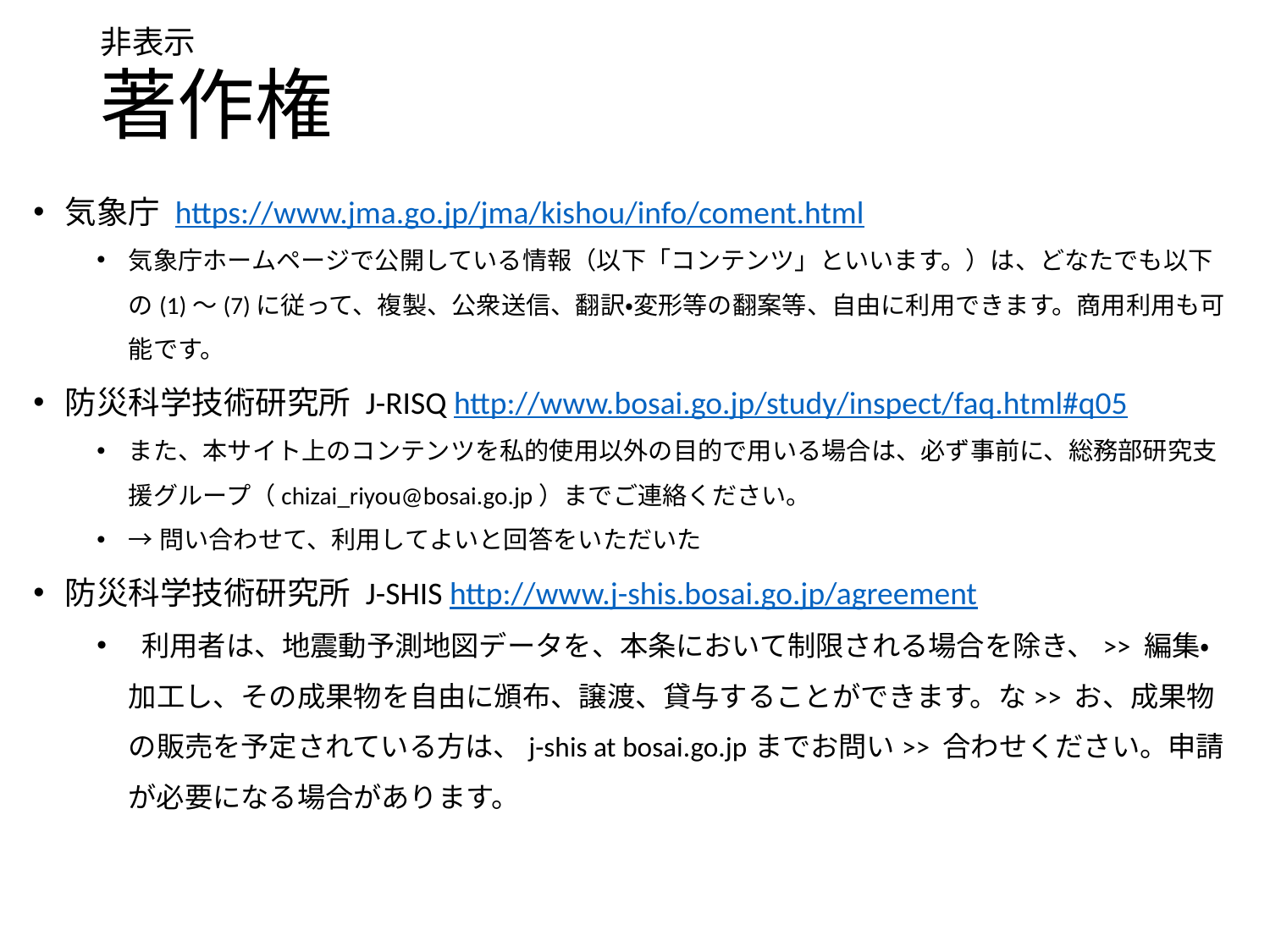

非表示
# 著作権
気象庁 https://www.jma.go.jp/jma/kishou/info/coment.html
気象庁ホームページで公開している情報（以下「コンテンツ」といいます。）は、どなたでも以下の(1)～(7)に従って、複製、公衆送信、翻訳・変形等の翻案等、自由に利用できます。商用利用も可能です。
防災科学技術研究所 J-RISQ http://www.bosai.go.jp/study/inspect/faq.html#q05
また、本サイト上のコンテンツを私的使用以外の目的で用いる場合は、必ず事前に、総務部研究支援グループ（chizai_riyou@bosai.go.jp）までご連絡ください。
→問い合わせて、利用してよいと回答をいただいた
防災科学技術研究所 J-SHIS http://www.j-shis.bosai.go.jp/agreement
 利用者は、地震動予測地図データを、本条において制限される場合を除き、>> 編集・加工し、その成果物を自由に頒布、譲渡、貸与することができます。な>> お、成果物の販売を予定されている方は、j-shis at bosai.go.jpまでお問い>> 合わせください。申請が必要になる場合があります。